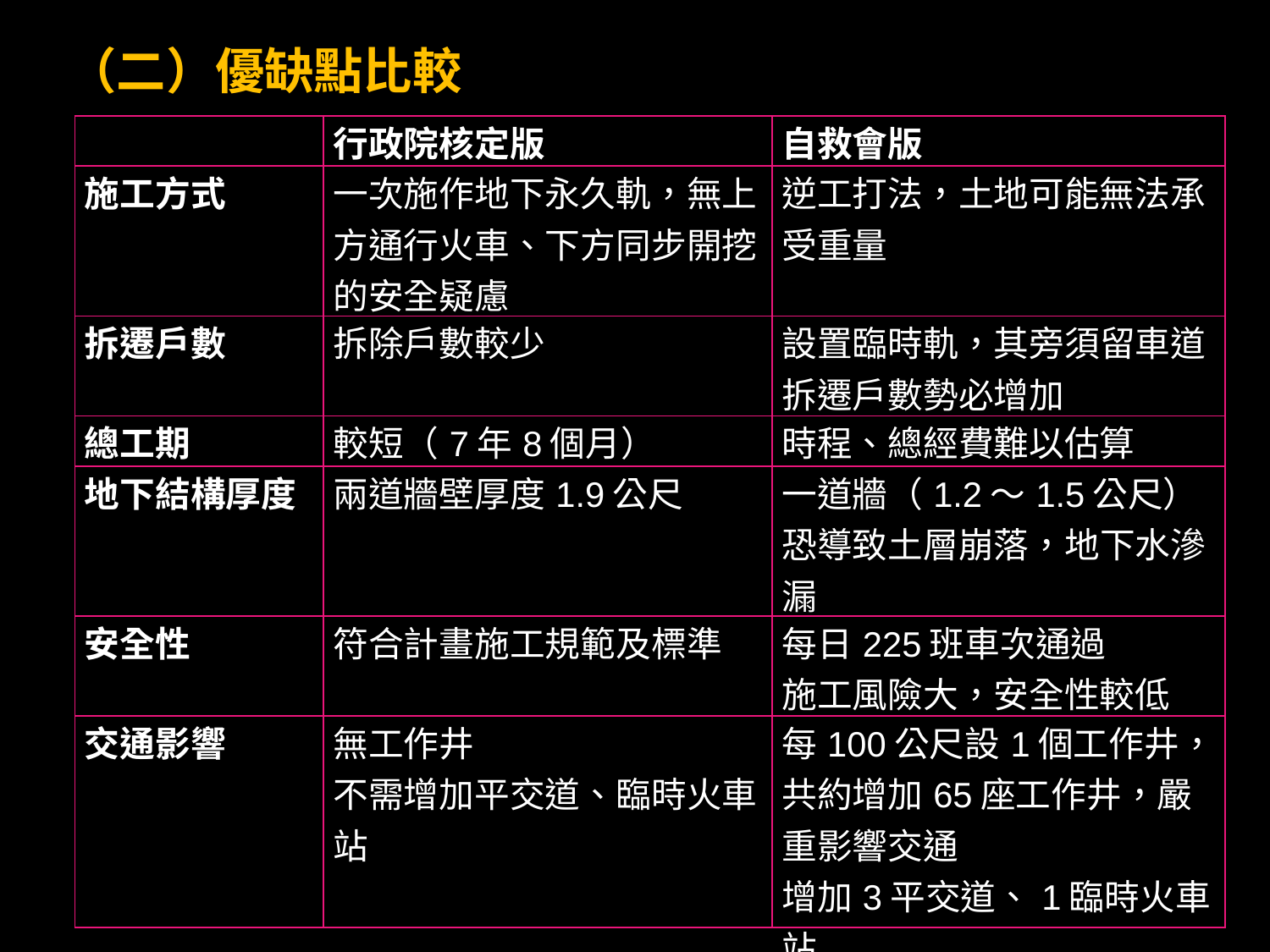

（二）優缺點比較
|  | 行政院核定版 | 自救會版 |
| --- | --- | --- |
| 施工方式 | 一次施作地下永久軌，無上方通行火車、下方同步開挖的安全疑慮 | 逆工打法，土地可能無法承受重量 |
| 拆遷戶數 | 拆除戶數較少 | 設置臨時軌，其旁須留車道 拆遷戶數勢必增加 |
| 總工期 | 較短（7年8個月） | 時程、總經費難以估算 |
| 地下結構厚度 | 兩道牆壁厚度1.9公尺 | 一道牆（1.2～1.5公尺） 恐導致土層崩落，地下水滲漏 |
| 安全性 | 符合計畫施工規範及標準 | 每日225班車次通過 施工風險大，安全性較低 |
| 交通影響 | 無工作井 不需增加平交道、臨時火車站 | 每100公尺設1個工作井，共約增加65座工作井，嚴重影響交通 增加3平交道、1臨時火車站 |